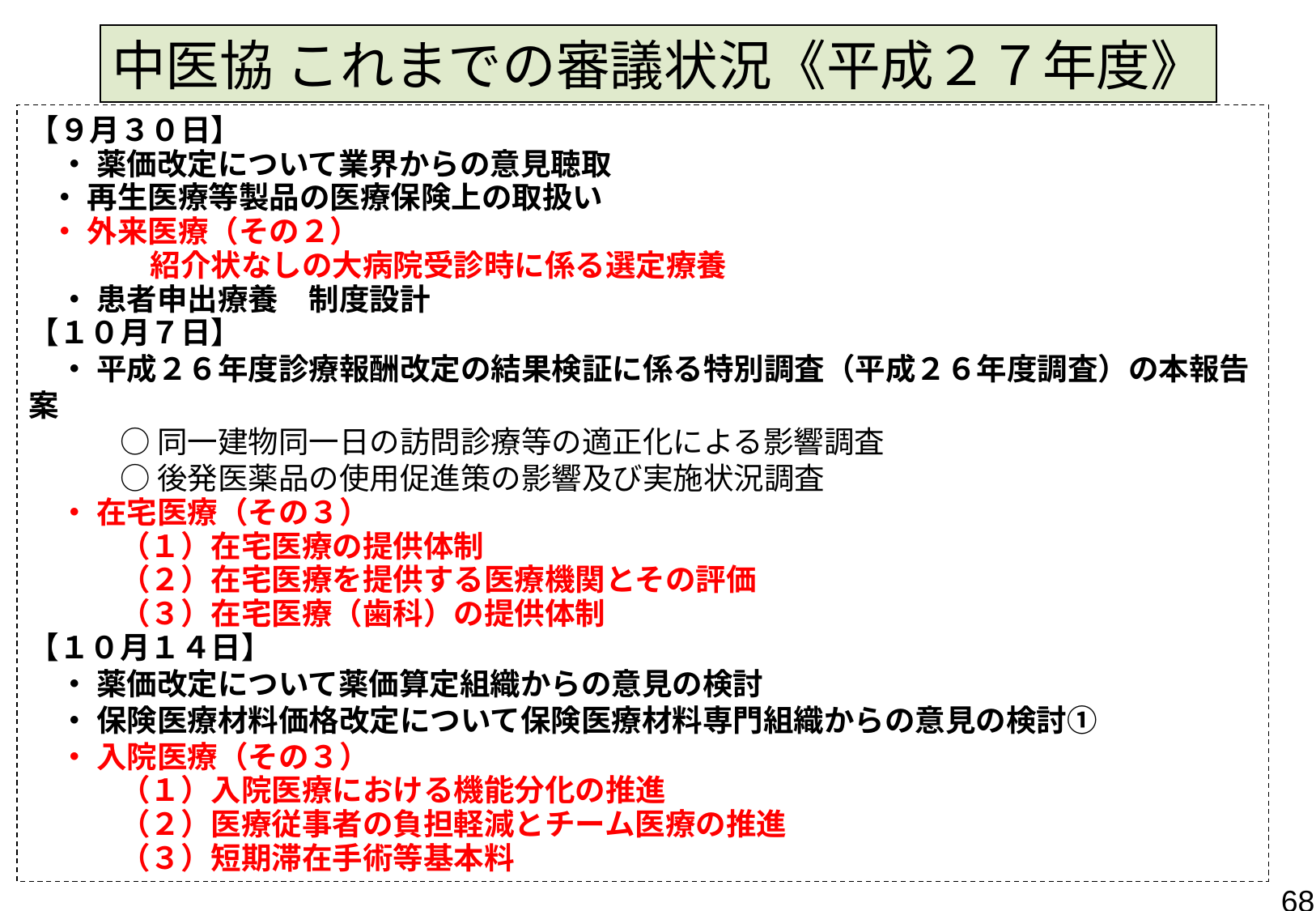

中医協 これまでの審議状況《平成２７年度》
【９月３０日】
　・ 薬価改定について業界からの意見聴取
  ・ 再生医療等製品の医療保険上の取扱い
  ・ 外来医療（その２）
　　　　紹介状なしの大病院受診時に係る選定療養
　・ 患者申出療養　制度設計
【１０月７日】
　・ 平成２６年度診療報酬改定の結果検証に係る特別調査（平成２６年度調査）の本報告案
　　　○ 同一建物同一日の訪問診療等の適正化による影響調査
　　　○ 後発医薬品の使用促進策の影響及び実施状況調査
　・ 在宅医療（その３）
　　　（１）在宅医療の提供体制
　　　（２）在宅医療を提供する医療機関とその評価
　　　（３）在宅医療（歯科）の提供体制
【１０月１４日】
　・ 薬価改定について薬価算定組織からの意見の検討
　・ 保険医療材料価格改定について保険医療材料専門組織からの意見の検討①
　・ 入院医療（その３）
　　　（１）入院医療における機能分化の推進
　　　（２）医療従事者の負担軽減とチーム医療の推進
　　　（３）短期滞在手術等基本料
68